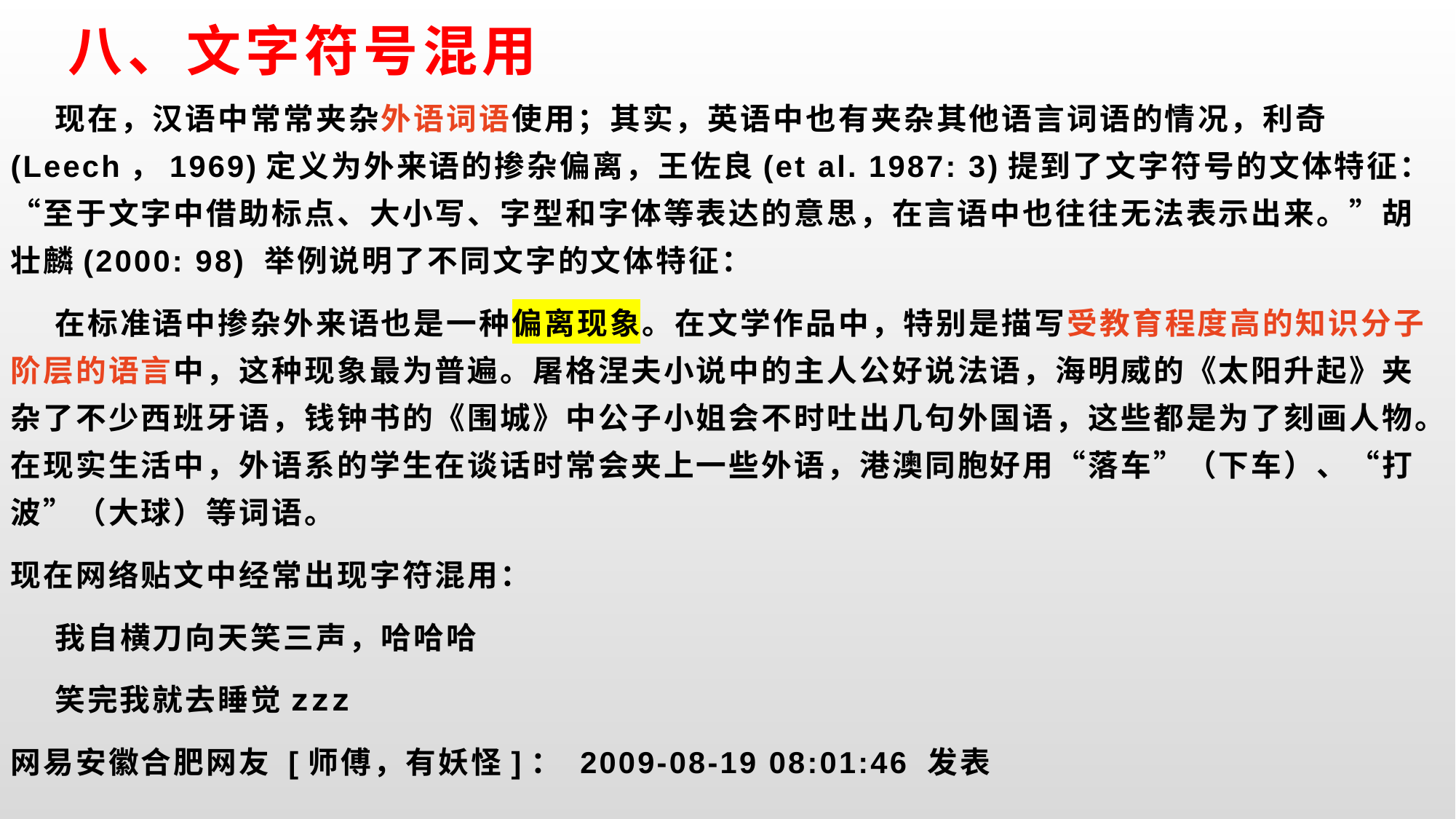

# 八、文字符号混用
    现在，汉语中常常夹杂外语词语使用；其实，英语中也有夹杂其他语言词语的情况，利奇(Leech，1969)定义为外来语的掺杂偏离，王佐良(et al. 1987: 3)提到了文字符号的文体特征：“至于文字中借助标点、大小写、字型和字体等表达的意思，在言语中也往往无法表示出来。”胡壮麟(2000: 98) 举例说明了不同文字的文体特征：
    在标准语中掺杂外来语也是一种偏离现象。在文学作品中，特别是描写受教育程度高的知识分子阶层的语言中，这种现象最为普遍。屠格涅夫小说中的主人公好说法语，海明威的《太阳升起》夹杂了不少西班牙语，钱钟书的《围城》中公子小姐会不时吐出几句外国语，这些都是为了刻画人物。在现实生活中，外语系的学生在谈话时常会夹上一些外语，港澳同胞好用“落车”（下车）、“打波”（大球）等词语。
现在网络贴文中经常出现字符混用：
    我自横刀向天笑三声，哈哈哈
    笑完我就去睡觉zzz
网易安徽合肥网友 [师傅，有妖怪]： 2009-08-19 08:01:46 发表